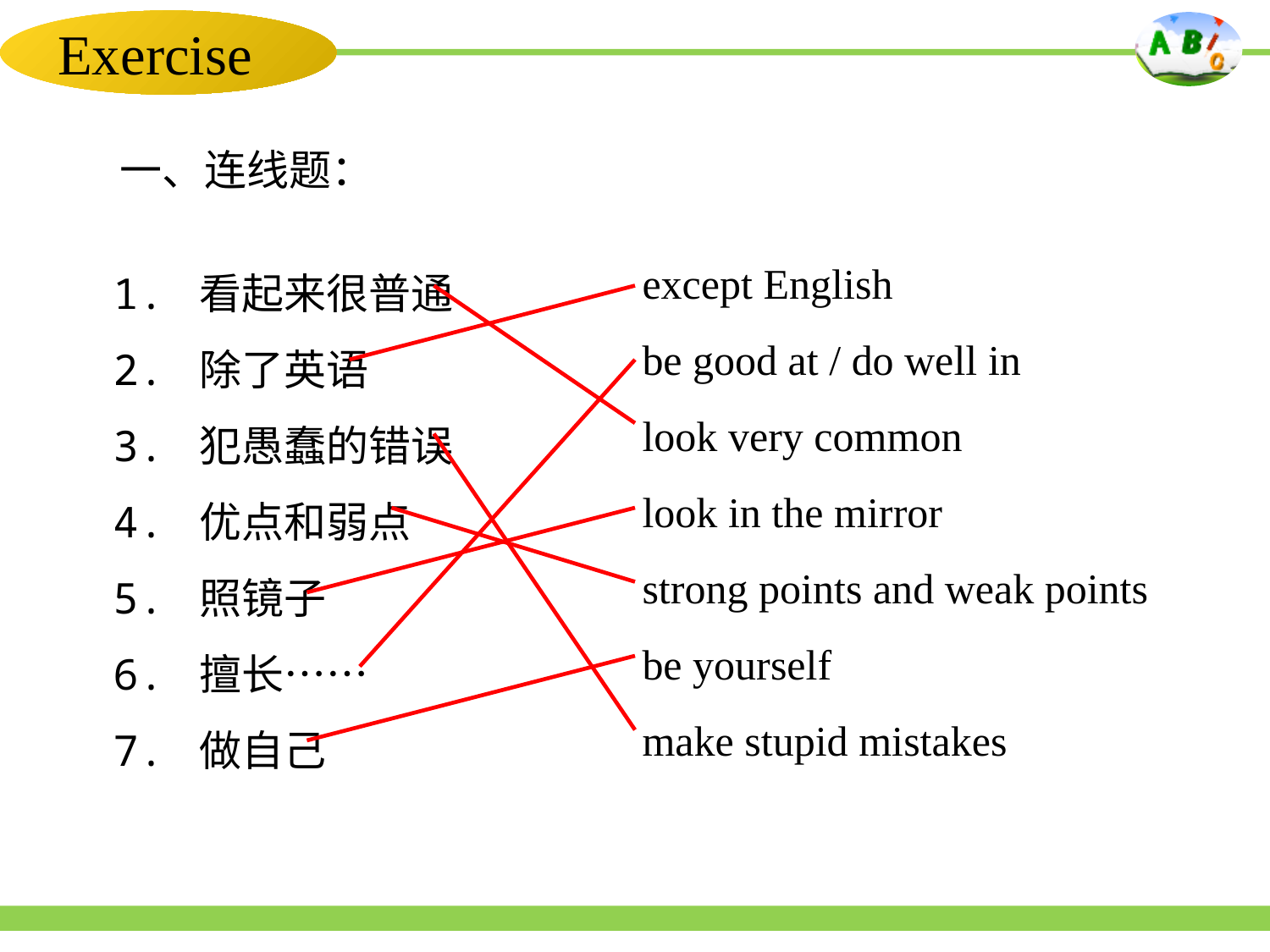

Exercise
一、连线题：
except English
be good at / do well in
look very common
look in the mirror
strong points and weak points
be yourself
make stupid mistakes
1. 看起来很普通
2. 除了英语
3. 犯愚蠢的错误
4. 优点和弱点
5. 照镜子
6. 擅长……
7. 做自己